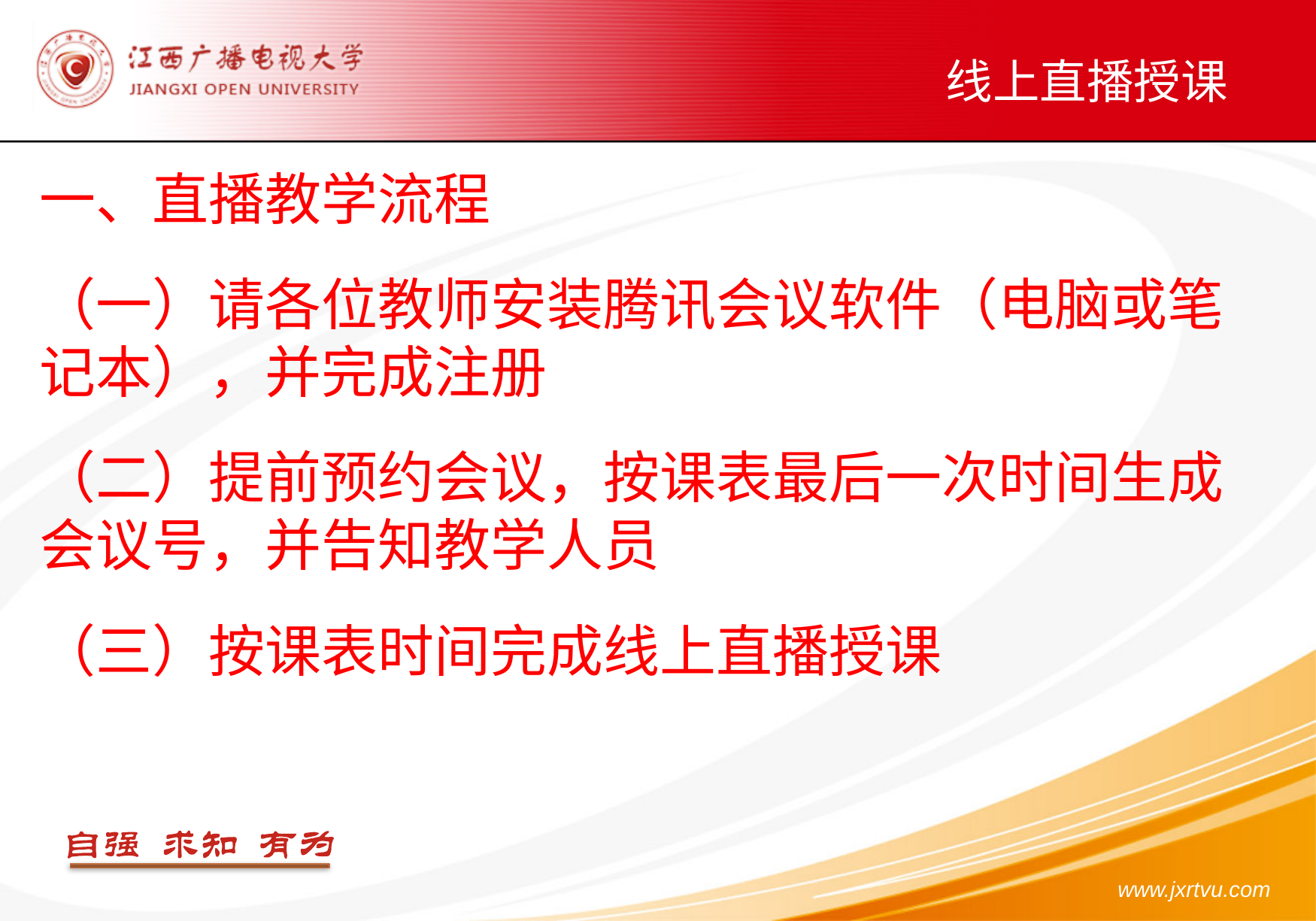

# 线上直播授课
一、直播教学流程
（一）请各位教师安装腾讯会议软件（电脑或笔记本），并完成注册
（二）提前预约会议，按课表最后一次时间生成会议号，并告知教学人员
（三）按课表时间完成线上直播授课